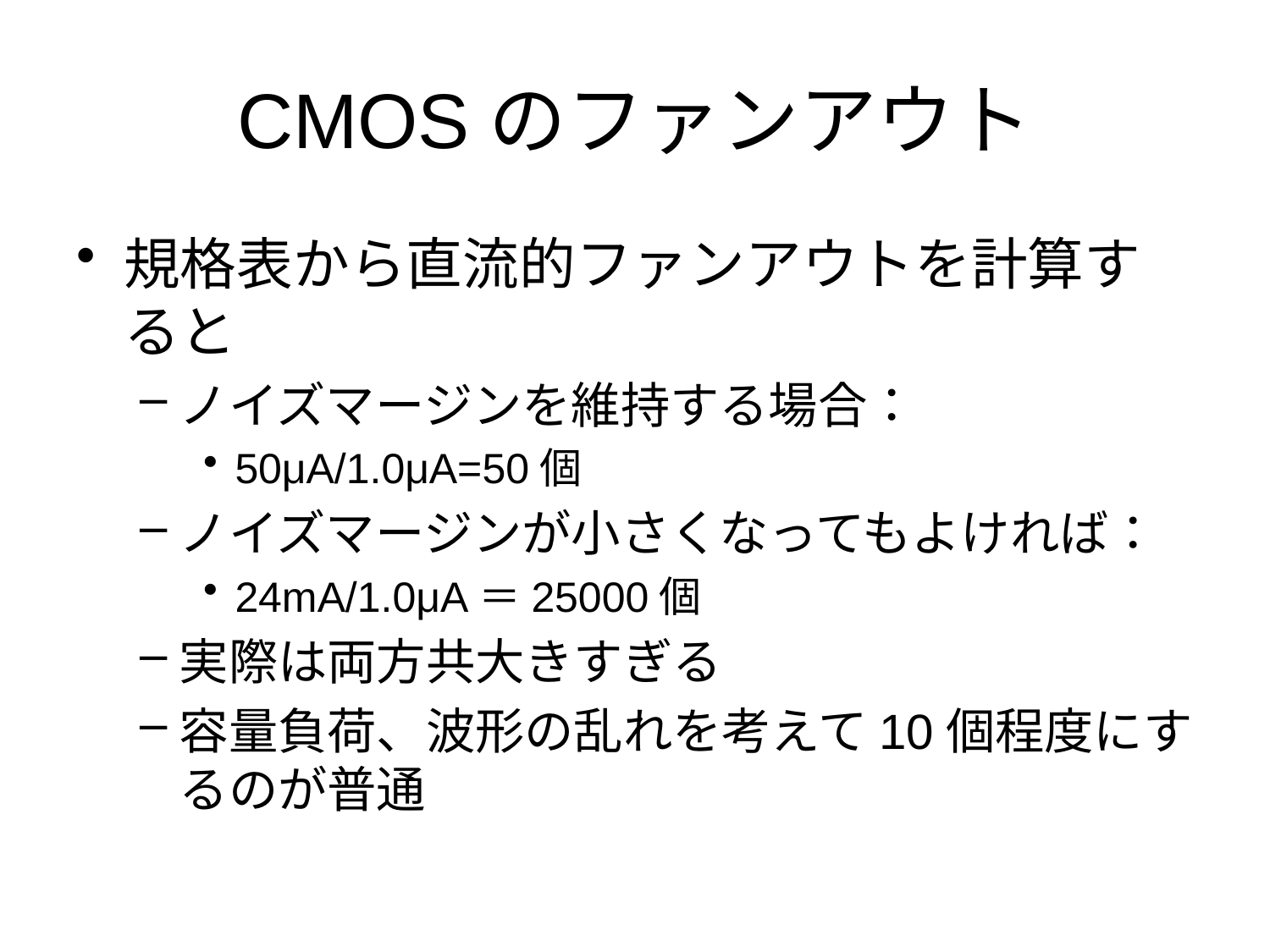

# CMOSのファンアウト
規格表から直流的ファンアウトを計算すると
ノイズマージンを維持する場合：
50μA/1.0μA=50個
ノイズマージンが小さくなってもよければ：
24mA/1.0μA＝25000個
実際は両方共大きすぎる
容量負荷、波形の乱れを考えて10個程度にするのが普通